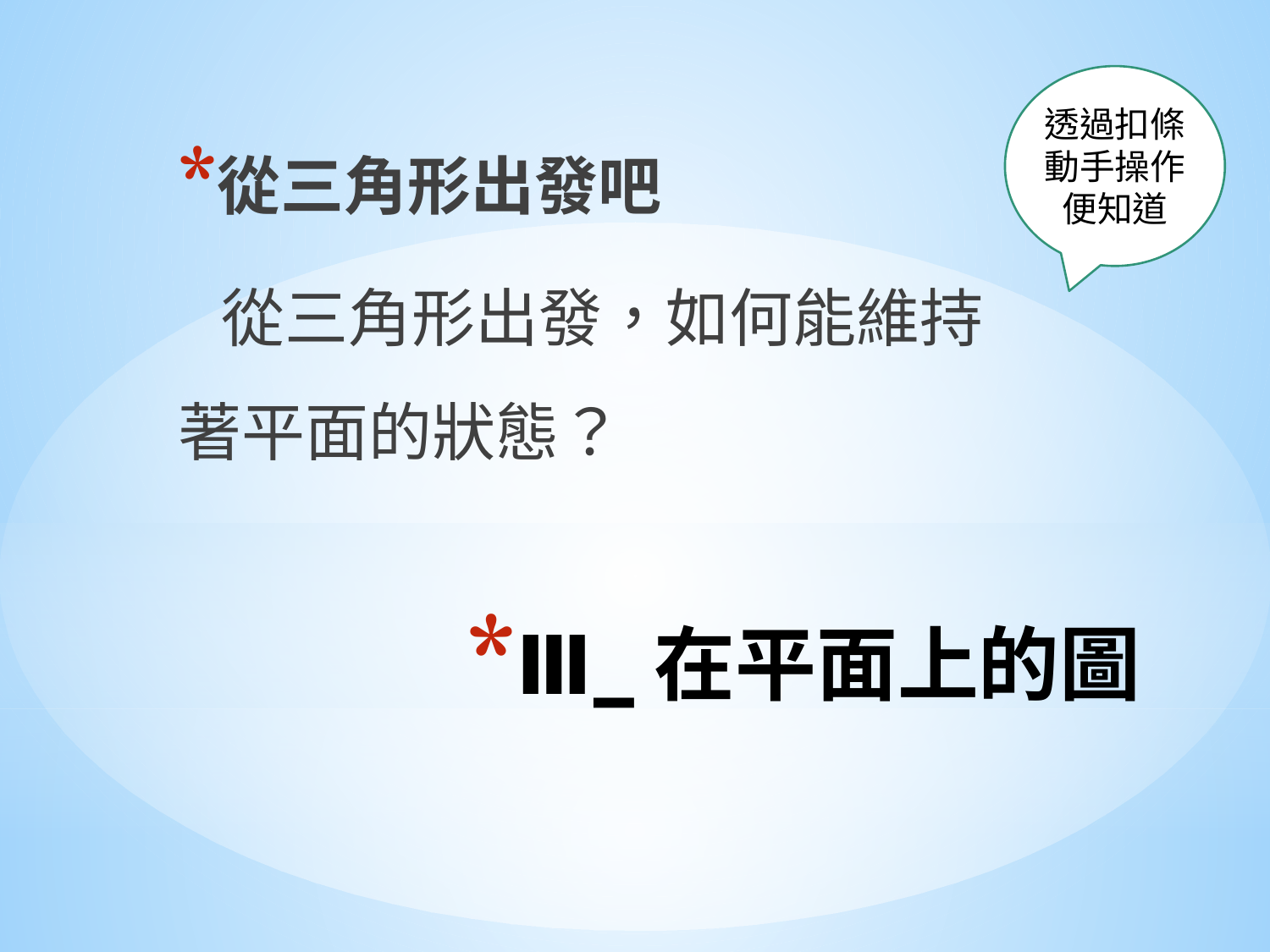

透過扣條動手操作便知道
從三角形出發吧
  從三角形出發，如何能維持著平面的狀態？
# Ⅲ_在平面上的圖